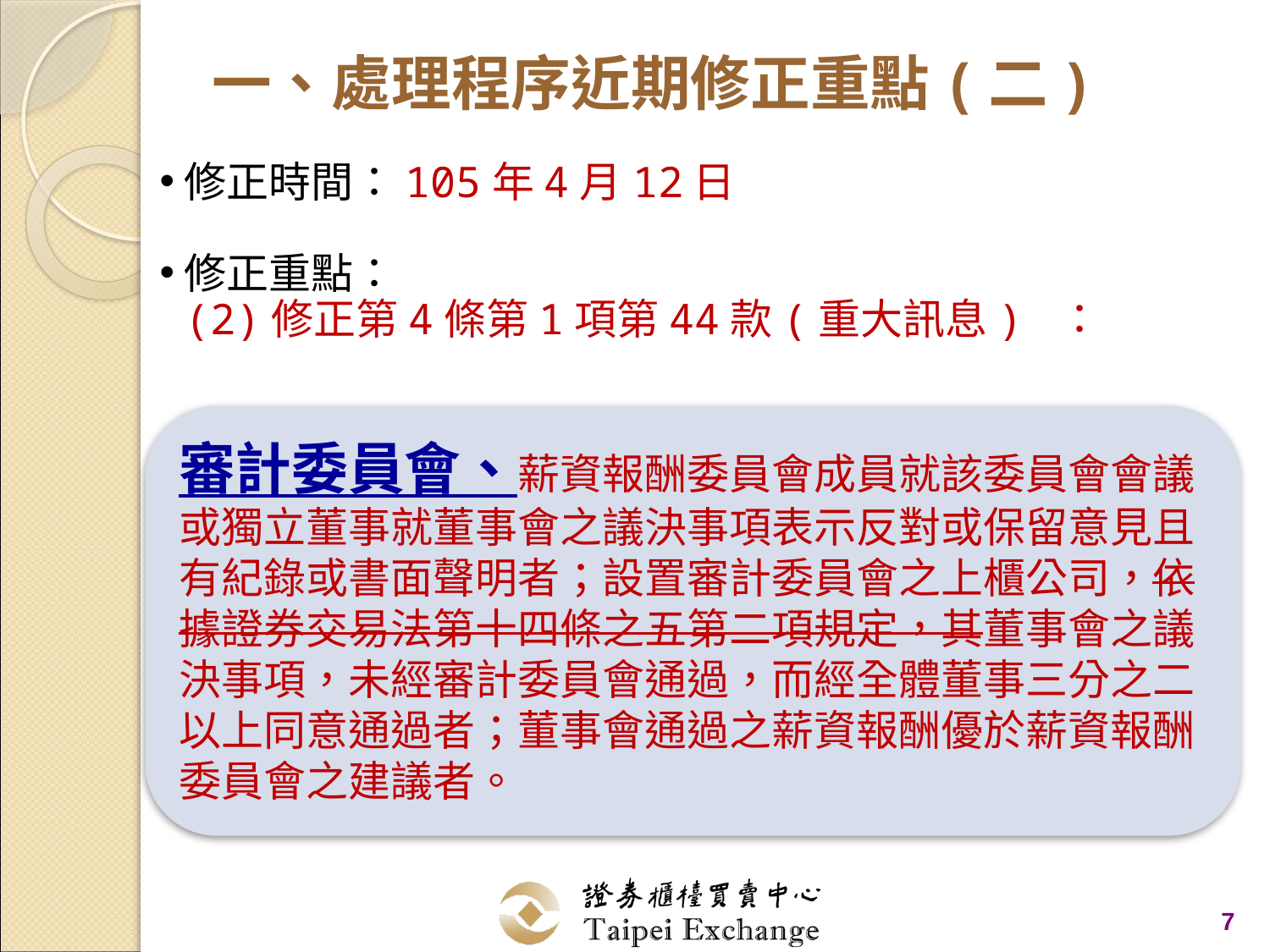

# 一、處理程序近期修正重點(二)
修正時間：105年4月12日
修正重點：
 (2)修正第4條第1項第44款(重大訊息) ：
審計委員會、薪資報酬委員會成員就該委員會會議或獨立董事就董事會之議決事項表示反對或保留意見且有紀錄或書面聲明者；設置審計委員會之上櫃公司，依據證券交易法第十四條之五第二項規定，其董事會之議決事項，未經審計委員會通過，而經全體董事三分之二以上同意通過者；董事會通過之薪資報酬優於薪資報酬委員會之建議者。

7